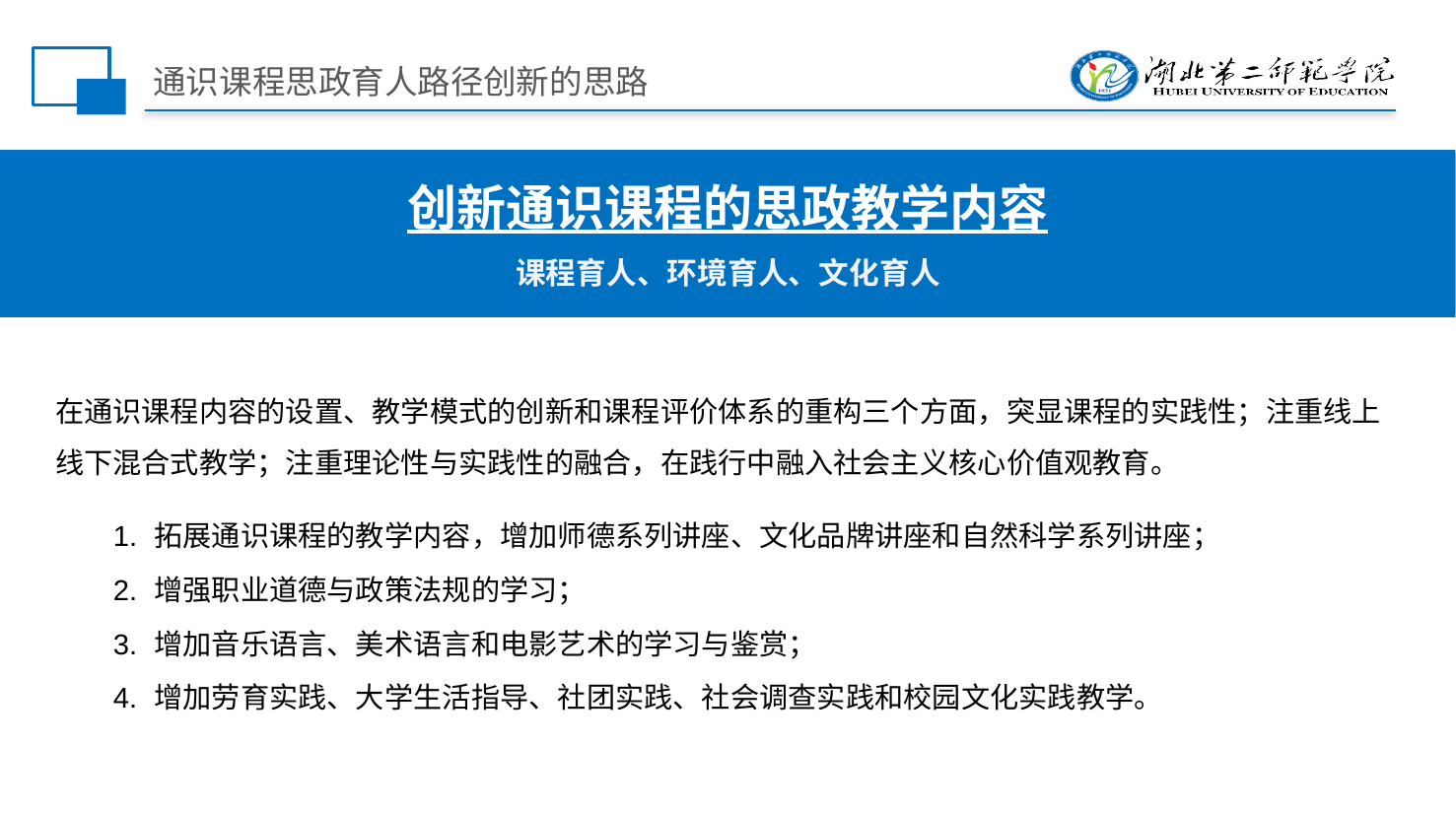

# 通识课程思政育人路径创新的思路
创新通识课程的思政教学内容
课程育人、环境育人、文化育人
在通识课程内容的设置、教学模式的创新和课程评价体系的重构三个方面，突显课程的实践性；注重线上线下混合式教学；注重理论性与实践性的融合，在践行中融入社会主义核心价值观教育。
拓展通识课程的教学内容，增加师德系列讲座、文化品牌讲座和自然科学系列讲座；
增强职业道德与政策法规的学习；
增加音乐语言、美术语言和电影艺术的学习与鉴赏；
增加劳育实践、大学生活指导、社团实践、社会调查实践和校园文化实践教学。